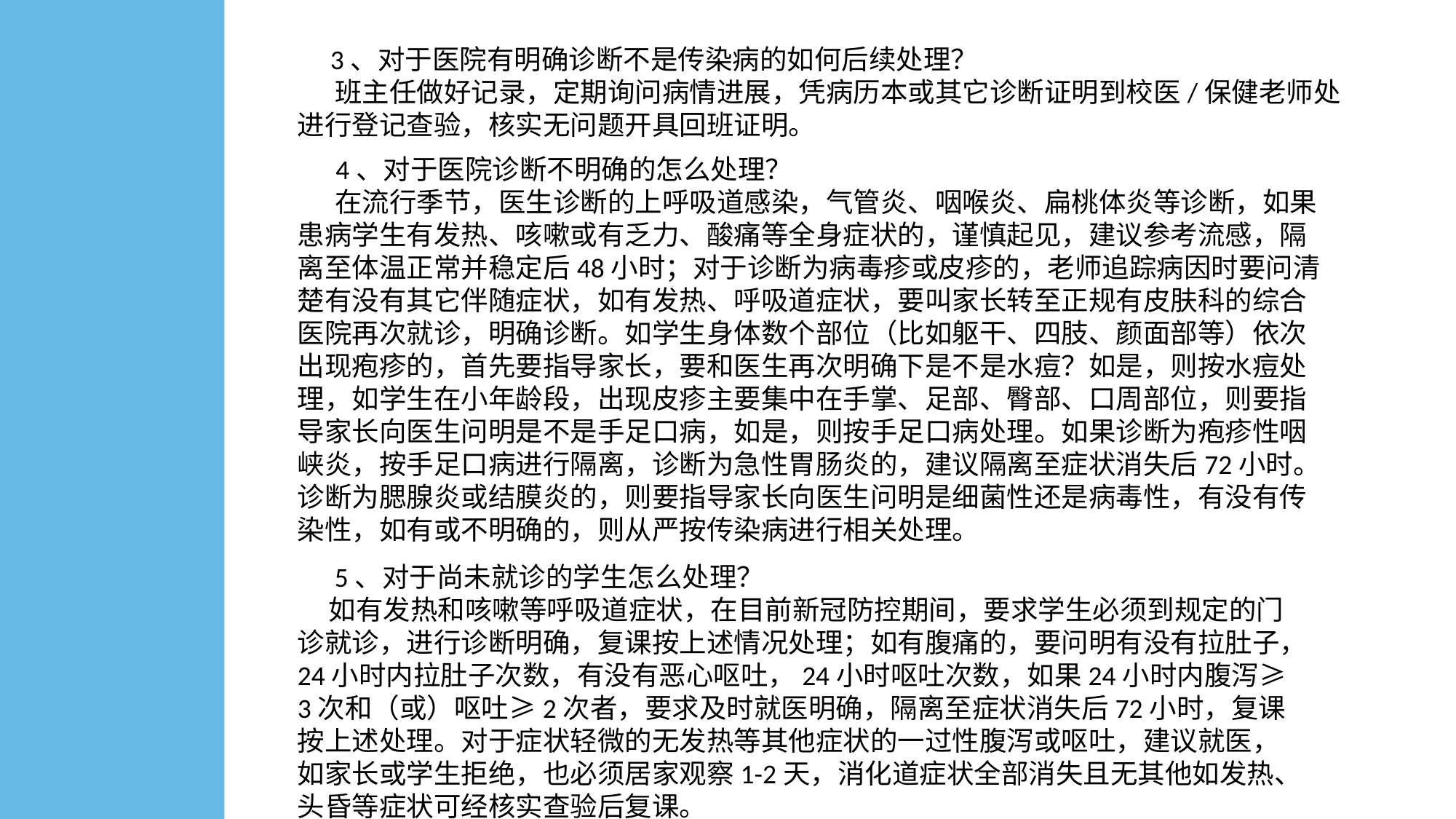

3、对于医院有明确诊断不是传染病的如何后续处理？     班主任做好记录，定期询问病情进展，凭病历本或其它诊断证明到校医/保健老师处进行登记查验，核实无问题开具回班证明。
       4、对于医院诊断不明确的怎么处理？
     在流行季节，医生诊断的上呼吸道感染，气管炎、咽喉炎、扁桃体炎等诊断，如果患病学生有发热、咳嗽或有乏力、酸痛等全身症状的，谨慎起见，建议参考流感，隔离至体温正常并稳定后48小时；对于诊断为病毒疹或皮疹的，老师追踪病因时要问清楚有没有其它伴随症状，如有发热、呼吸道症状，要叫家长转至正规有皮肤科的综合医院再次就诊，明确诊断。如学生身体数个部位（比如躯干、四肢、颜面部等）依次出现疱疹的，首先要指导家长，要和医生再次明确下是不是水痘？如是，则按水痘处理，如学生在小年龄段，出现皮疹主要集中在手掌、足部、臀部、口周部位，则要指导家长向医生问明是不是手足口病，如是，则按手足口病处理。如果诊断为疱疹性咽峡炎，按手足口病进行隔离，诊断为急性胃肠炎的，建议隔离至症状消失后72小时。诊断为腮腺炎或结膜炎的，则要指导家长向医生问明是细菌性还是病毒性，有没有传染性，如有或不明确的，则从严按传染病进行相关处理。
      5、对于尚未就诊的学生怎么处理？    如有发热和咳嗽等呼吸道症状，在目前新冠防控期间，要求学生必须到规定的门诊就诊，进行诊断明确，复课按上述情况处理；如有腹痛的，要问明有没有拉肚子，24小时内拉肚子次数，有没有恶心呕吐，24小时呕吐次数，如果24小时内腹泻≥3次和（或）呕吐≥2次者，要求及时就医明确，隔离至症状消失后72小时，复课按上述处理。对于症状轻微的无发热等其他症状的一过性腹泻或呕吐，建议就医，如家长或学生拒绝，也必须居家观察1-2天，消化道症状全部消失且无其他如发热、头昏等症状可经核实查验后复课。